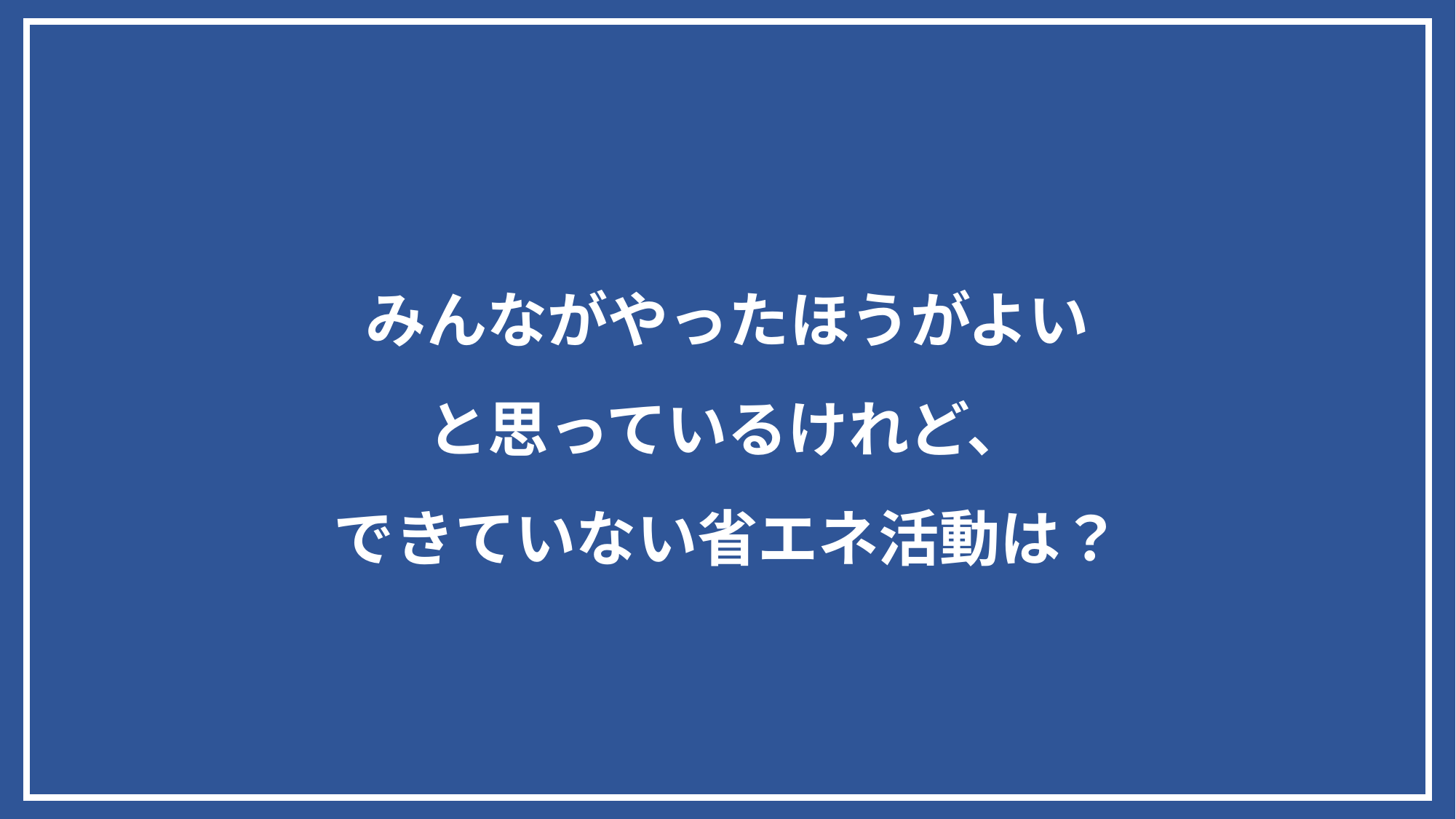

# みんながやったほうがよい と思っているけれど、 できていない省エネ活動は？